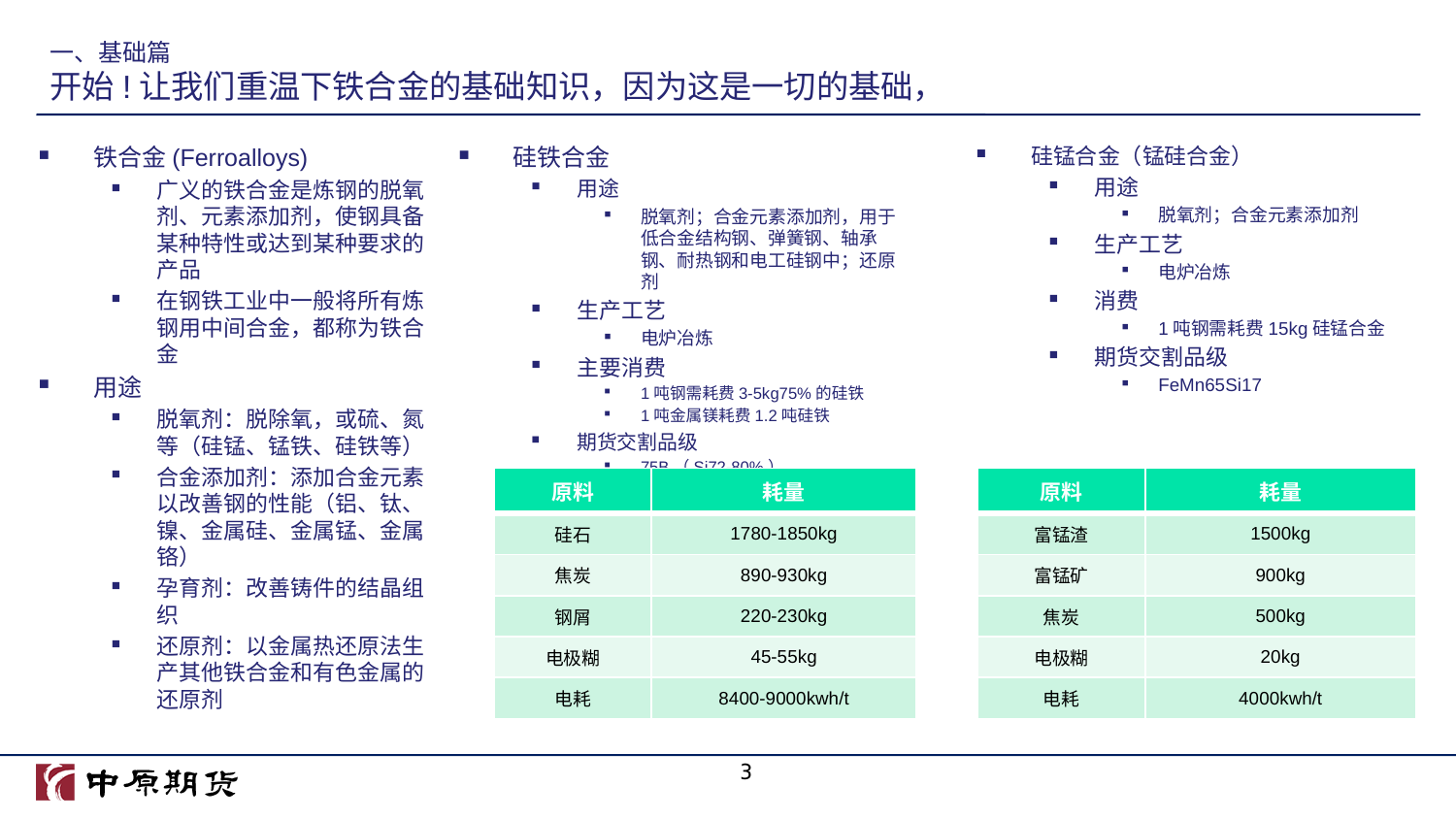

# 一、基础篇 开始!让我们重温下铁合金的基础知识，因为这是一切的基础，
铁合金(Ferroalloys)
广义的铁合金是炼钢的脱氧剂、元素添加剂，使钢具备某种特性或达到某种要求的产品
在钢铁工业中一般将所有炼钢用中间合金，都称为铁合金
用途
脱氧剂：脱除氧，或硫、氮等（硅锰、锰铁、硅铁等）
合金添加剂：添加合金元素以改善钢的性能（铝、钛、镍、金属硅、金属锰、金属铬）
孕育剂：改善铸件的结晶组织
还原剂：以金属热还原法生产其他铁合金和有色金属的还原剂
硅铁合金
用途
脱氧剂；合金元素添加剂，用于低合金结构钢、弹簧钢、轴承钢、耐热钢和电工硅钢中；还原剂
生产工艺
电炉冶炼
主要消费
1吨钢需耗费3-5kg75%的硅铁
1吨金属镁耗费1.2吨硅铁
期货交割品级
75B（Si72-80%）

硅锰合金（锰硅合金）
用途
脱氧剂；合金元素添加剂
生产工艺
电炉冶炼
消费
1吨钢需耗费15kg硅锰合金
期货交割品级
FeMn65Si17

| 原料 | 耗量 |
| --- | --- |
| 硅石 | 1780-1850kg |
| 焦炭 | 890-930kg |
| 钢屑 | 220-230kg |
| 电极糊 | 45-55kg |
| 电耗 | 8400-9000kwh/t |
| 原料 | 耗量 |
| --- | --- |
| 富锰渣 | 1500kg |
| 富锰矿 | 900kg |
| 焦炭 | 500kg |
| 电极糊 | 20kg |
| 电耗 | 4000kwh/t |
3